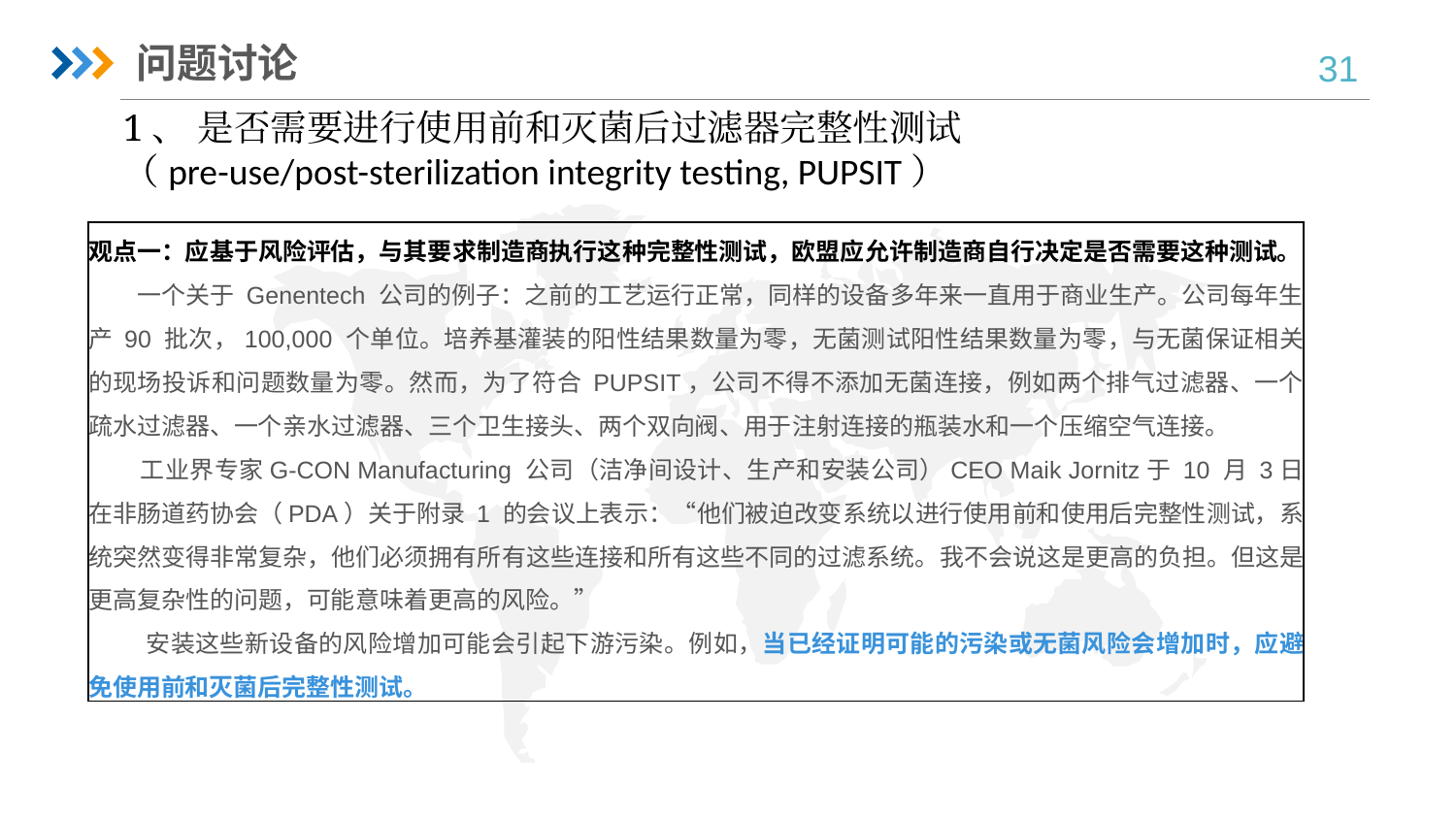

问题讨论
1、 是否需要进行使用前和灭菌后过滤器完整性测试
（pre-use/post-sterilization integrity testing, PUPSIT）

观点一：应基于风险评估，与其要求制造商执行这种完整性测试，欧盟应允许制造商自行决定是否需要这种测试。
        一个关于 Genentech 公司的例子：之前的工艺运行正常，同样的设备多年来一直用于商业生产。公司每年生产 90 批次，100,000 个单位。培养基灌装的阳性结果数量为零，无菌测试阳性结果数量为零，与无菌保证相关的现场投诉和问题数量为零。然而，为了符合 PUPSIT，公司不得不添加无菌连接，例如两个排气过滤器、一个疏水过滤器、一个亲水过滤器、三个卫生接头、两个双向阀、用于注射连接的瓶装水和一个压缩空气连接。
        工业界专家G-CON Manufacturing 公司（洁净间设计、生产和安装公司）CEO Maik Jornitz于 10 月 3日在非肠道药协会（PDA）关于附录 1 的会议上表示：“他们被迫改变系统以进行使用前和使用后完整性测试，系统突然变得非常复杂，他们必须拥有所有这些连接和所有这些不同的过滤系统。我不会说这是更高的负担。但这是更高复杂性的问题，可能意味着更高的风险。”
         安装这些新设备的风险增加可能会引起下游污染。例如，当已经证明可能的污染或无菌风险会增加时，应避免使用前和灭菌后完整性测试。